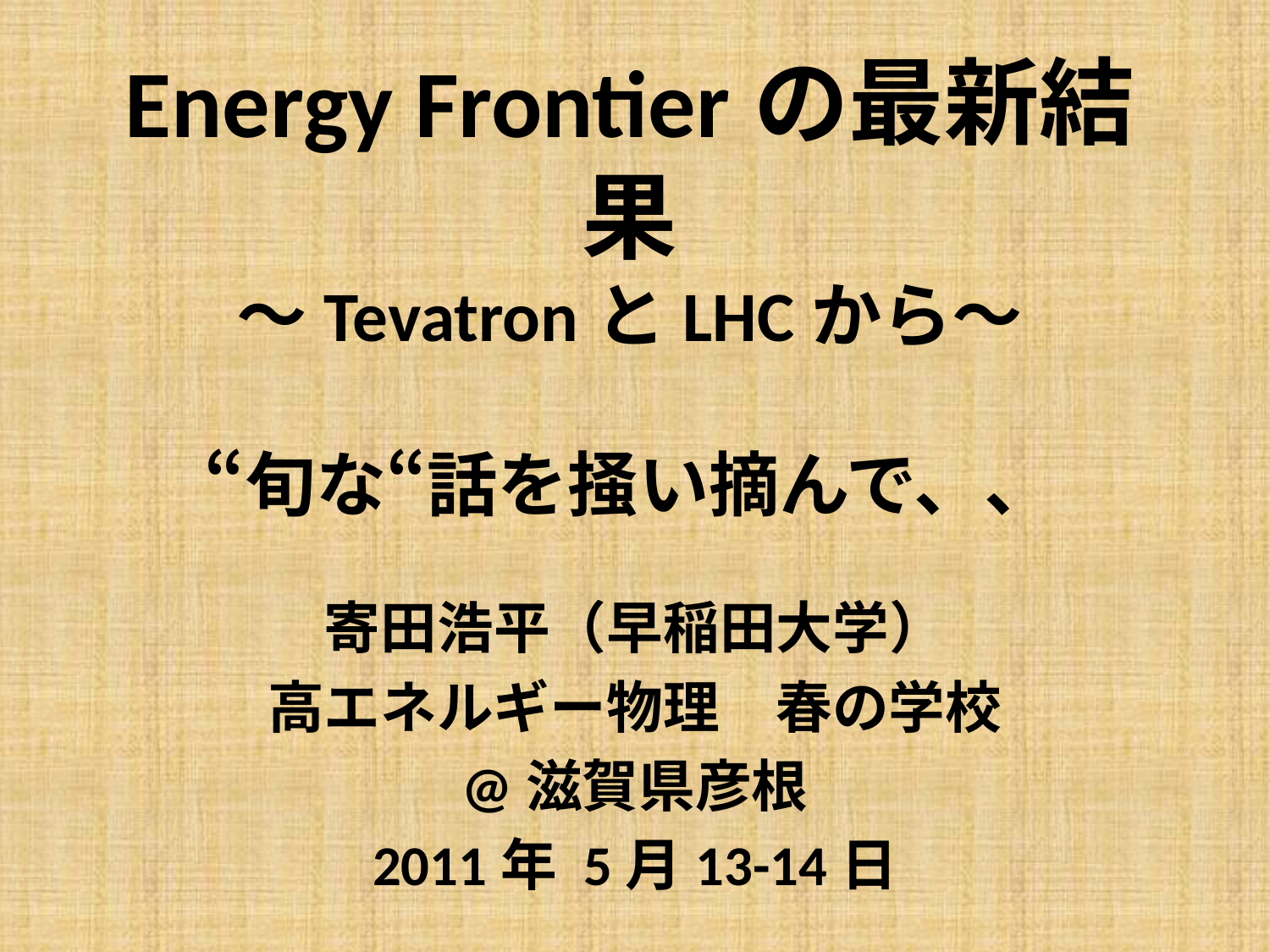

# Energy Frontierの最新結果 ～TevatronとLHCから～ “旬な“話を掻い摘んで、、
寄田浩平（早稲田大学）
高エネルギー物理　春の学校
@滋賀県彦根
2011年 5月13-14日